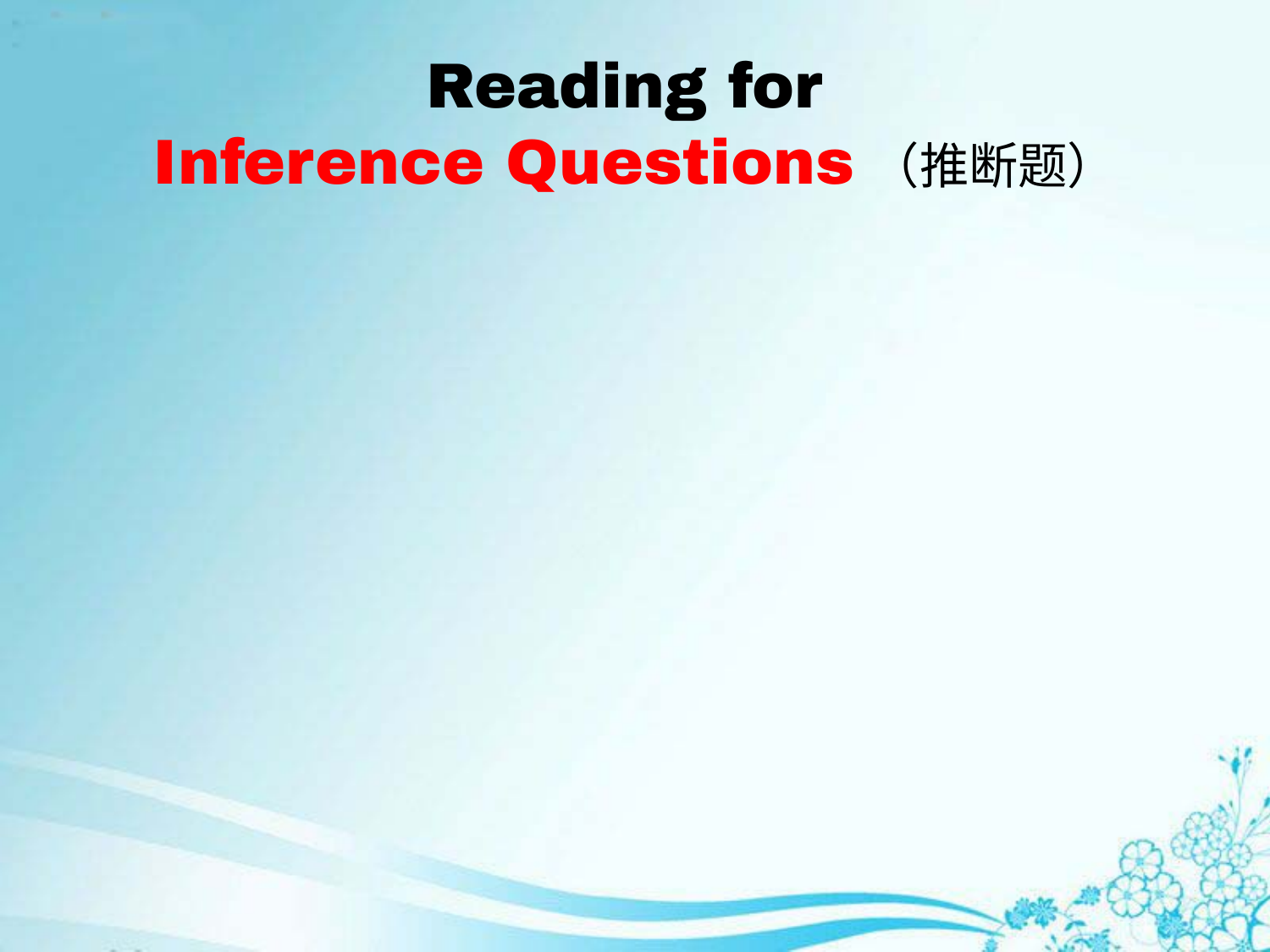

# Reading for Inference Questions（推断题）
Judge from the given information （已知信息）
Exclusive method （排除法）
Complex reasoning （综合推理）